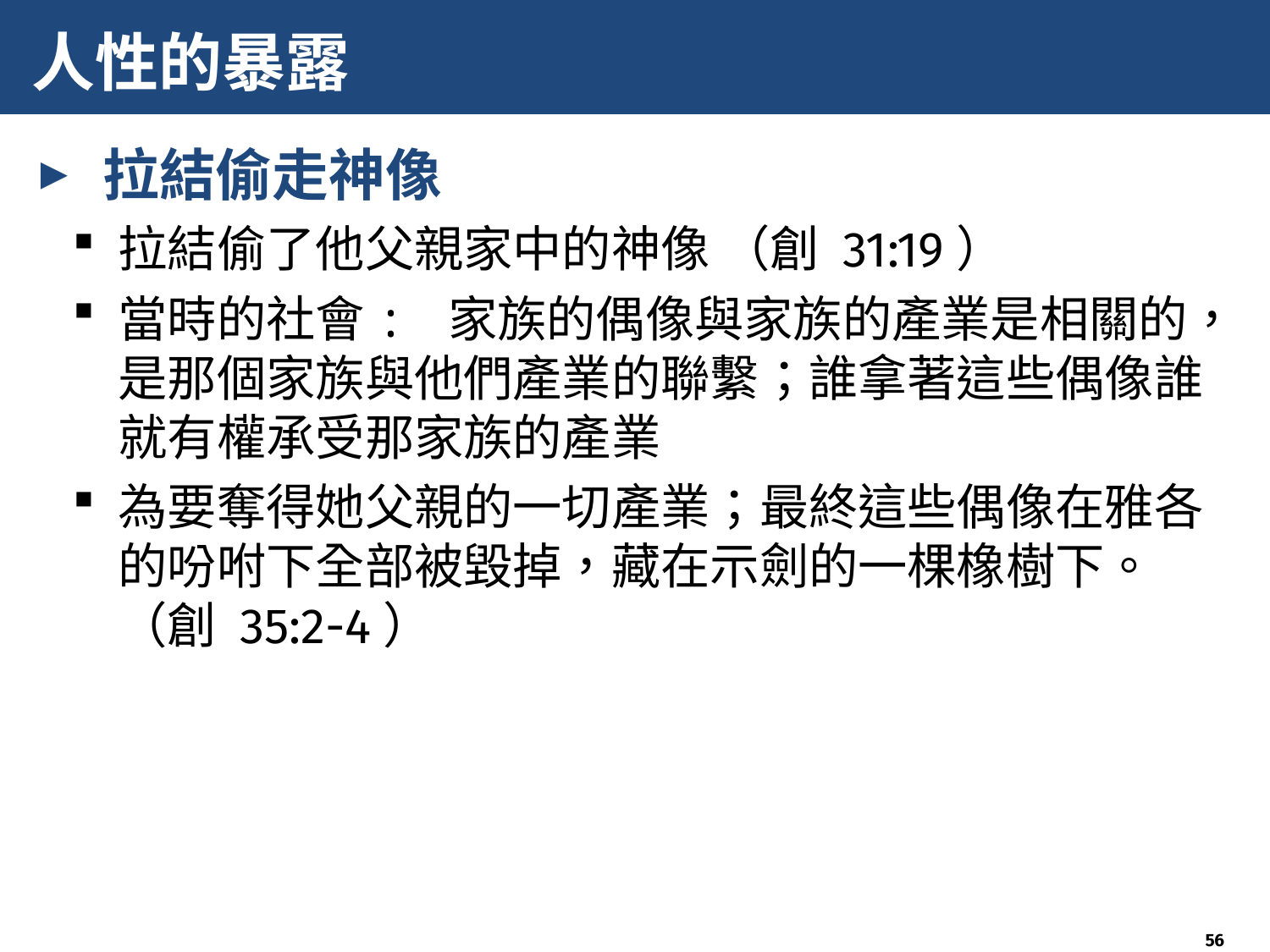

# 人性的暴露
 拉結偷走神像
拉結偷了他父親家中的神像 （創 31:19）
當時的社會: 家族的偶像與家族的產業是相關的，是那個家族與他們產業的聯繫；誰拿著這些偶像誰就有權承受那家族的產業
為要奪得她父親的一切產業；最終這些偶像在雅各的吩咐下全部被毀掉，藏在示劍的一棵橡樹下。（創 35:2-4）